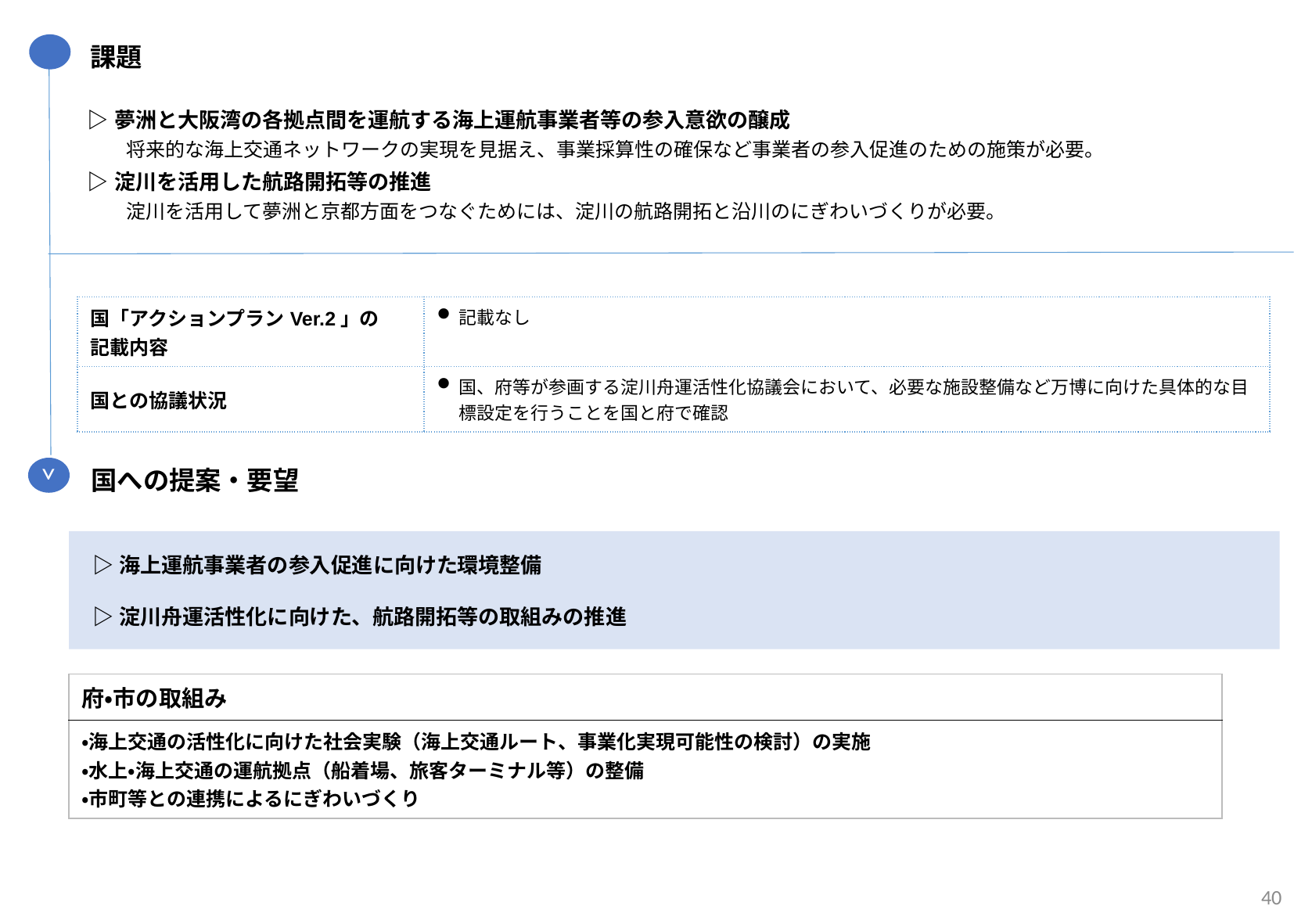

課題
| ▷夢洲と大阪湾の各拠点間を運航する海上運航事業者等の参入意欲の醸成 　　将来的な海上交通ネットワークの実現を見据え、事業採算性の確保など事業者の参入促進のための施策が必要。 |
| --- |
| ▷淀川を活用した航路開拓等の推進 　　淀川を活用して夢洲と京都方面をつなぐためには、淀川の航路開拓と沿川のにぎわいづくりが必要。 |
| 国「アクションプランVer.2」の 記載内容 | 記載なし |
| --- | --- |
| 国との協議状況 | 国、府等が参画する淀川舟運活性化協議会において、必要な施設整備など万博に向けた具体的な目標設定を行うことを国と府で確認 |
>

国への提案・要望

| ▷海上運航事業者の参入促進に向けた環境整備 |
| --- |
| ▷淀川舟運活性化に向けた、航路開拓等の取組みの推進 |
| 府・市の取組み |
| --- |
| ・海上交通の活性化に向けた社会実験（海上交通ルート、事業化実現可能性の検討）の実施 ・水上・海上交通の運航拠点（船着場、旅客ターミナル等）の整備 ・市町等との連携によるにぎわいづくり |

40